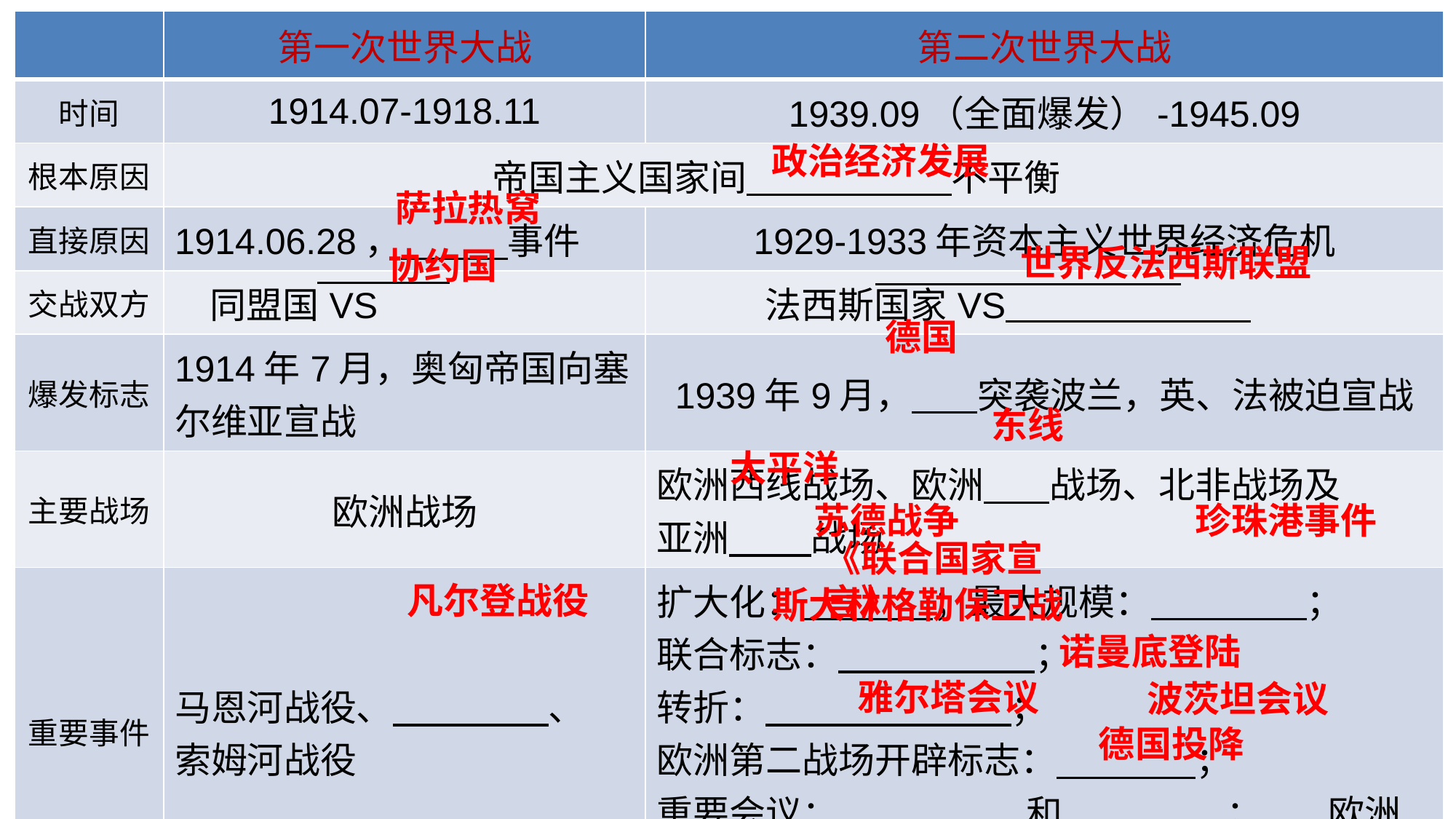

|  | 第一次世界大战 | 第二次世界大战 |
| --- | --- | --- |
| 时间 | 1914.07-1918.11 | 1939.09（全面爆发）-1945.09 |
| 根本原因 | 帝国主义国家间 不平衡 |  |
| 直接原因 | 1914.06.28， 事件 | 1929-1933年资本主义世界经济危机 |
| 交战双方 | 同盟国VS | 法西斯国家VS |
| 爆发标志 | 1914年7月，奥匈帝国向塞尔维亚宣战 | 1939年9月， 突袭波兰，英、法被迫宣战 |
| 主要战场 | 欧洲战场 | 欧洲西线战场、欧洲 战场、北非战场及 亚洲 战场 |
| 重要事件 | 马恩河战役、 、 索姆河战役 | 扩大化： ；最大规模： ； 联合标志： ； 转折： ； 欧洲第二战场开辟标志： ； 重要会议： 和 ； 欧洲战事结束：1945年5月 ； |
政治经济发展
萨拉热窝
世界反法西斯联盟

协约国

德国
东线
太平洋
苏德战争
珍珠港事件
《联合国家宣言》
凡尔登战役
斯大林格勒保卫战
诺曼底登陆
雅尔塔会议
波茨坦会议
德国投降